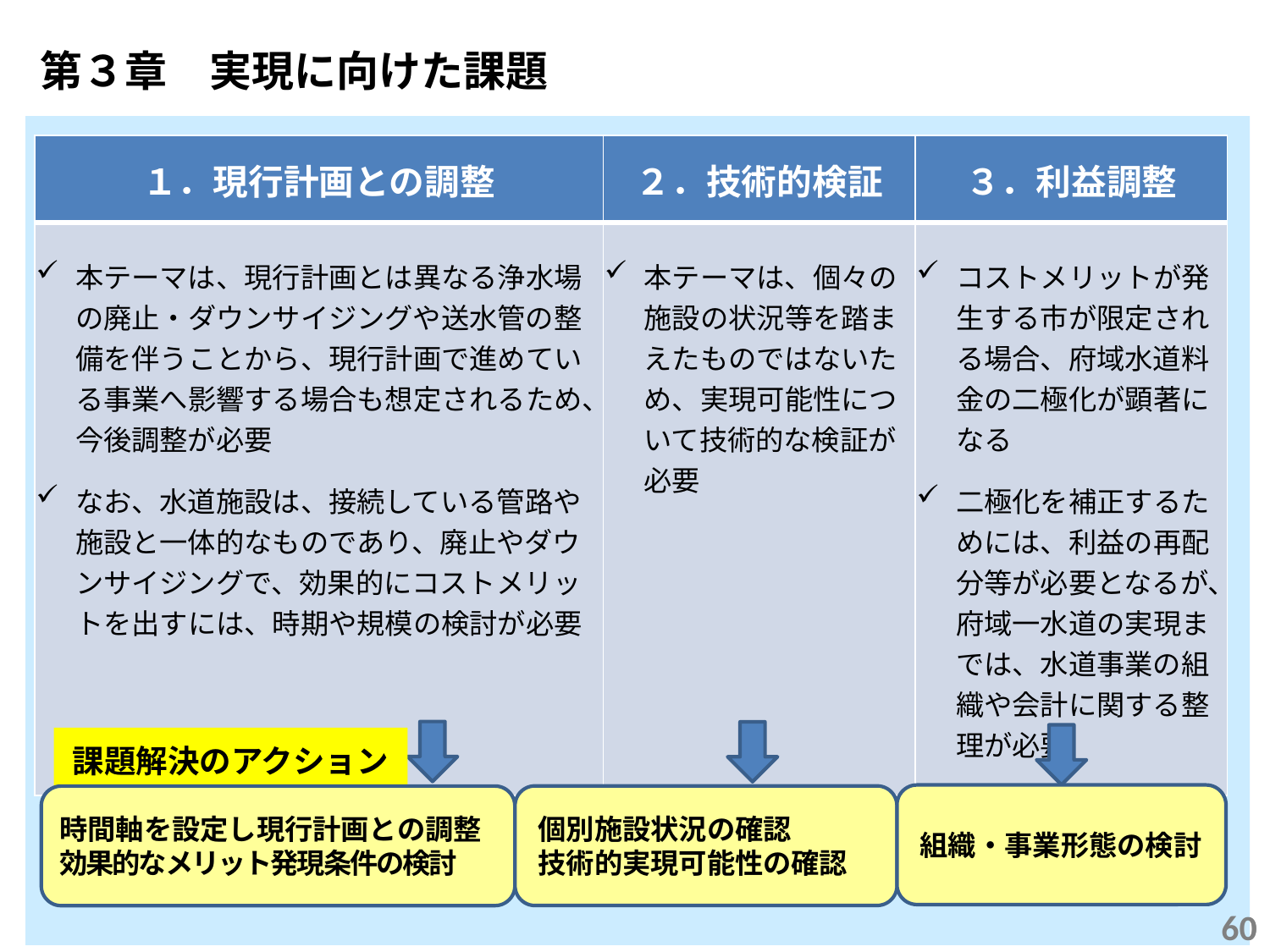

第３章　実現に向けた課題

| １．現行計画との調整 | ２．技術的検証 | ３．利益調整 |
| --- | --- | --- |
| 本テーマは、現行計画とは異なる浄水場の廃止・ダウンサイジングや送水管の整備を伴うことから、現行計画で進めている事業へ影響する場合も想定されるため、今後調整が必要 なお、水道施設は、接続している管路や施設と一体的なものであり、廃止やダウンサイジングで、効果的にコストメリットを出すには、時期や規模の検討が必要 | 本テーマは、個々の施設の状況等を踏まえたものではないため、実現可能性について技術的な検証が必要 | コストメリットが発生する市が限定される場合、府域水道料金の二極化が顕著になる 二極化を補正するためには、利益の再配分等が必要となるが、府域一水道の実現までは、水道事業の組織や会計に関する整理が必要 |

課題解決のアクション
組織・事業形態の検討
個別施設状況の確認
技術的実現可能性の確認
時間軸を設定し現行計画との調整
効果的なメリット発現条件の検討
60
60